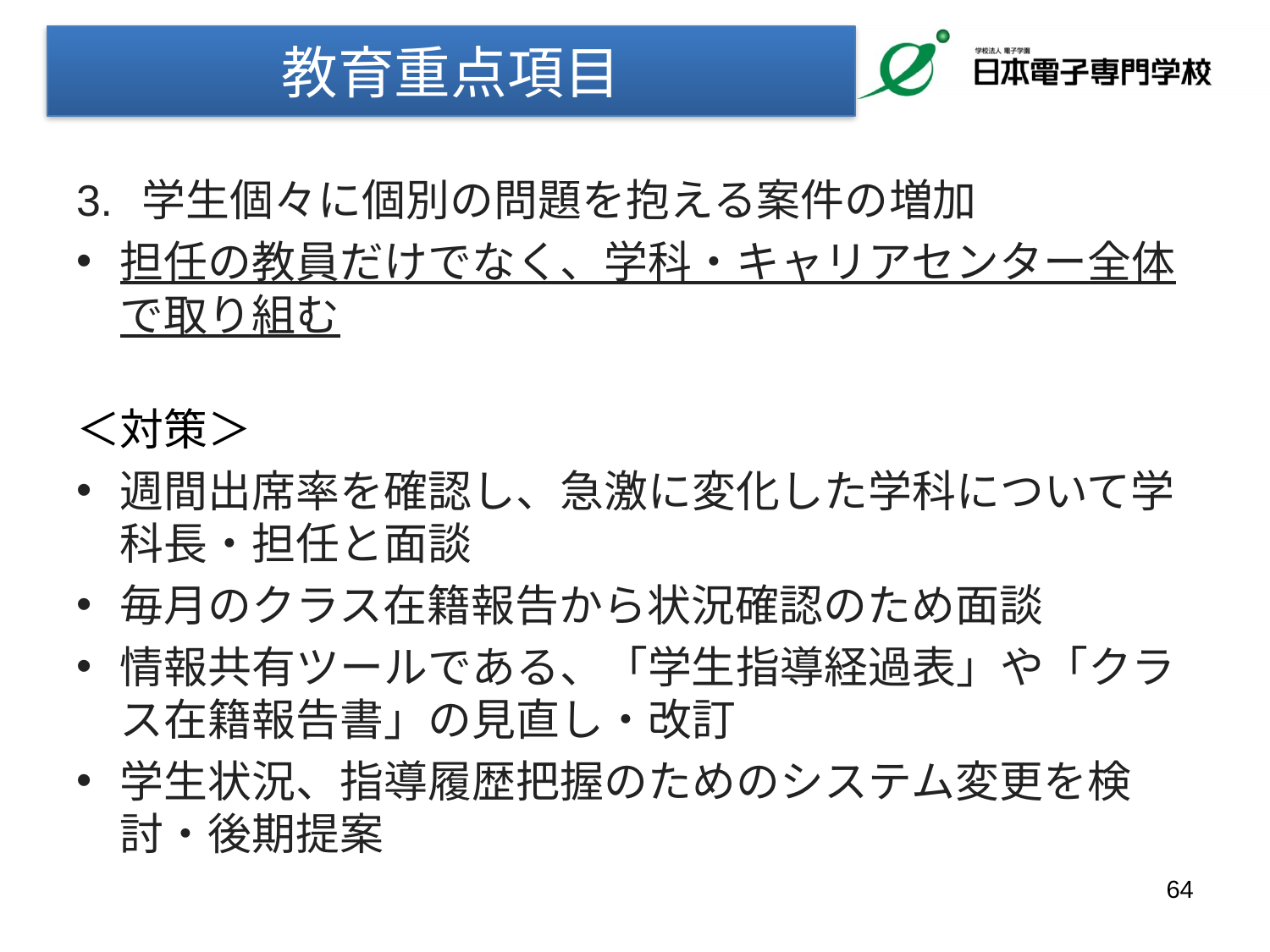

教育重点項目
学生個々に個別の問題を抱える案件の増加
担任の教員だけでなく、学科・キャリアセンター全体で取り組む

＜対策＞
週間出席率を確認し、急激に変化した学科について学科長・担任と面談
毎月のクラス在籍報告から状況確認のため面談
情報共有ツールである、「学生指導経過表」や「クラス在籍報告書」の見直し・改訂
学生状況、指導履歴把握のためのシステム変更を検討・後期提案
64